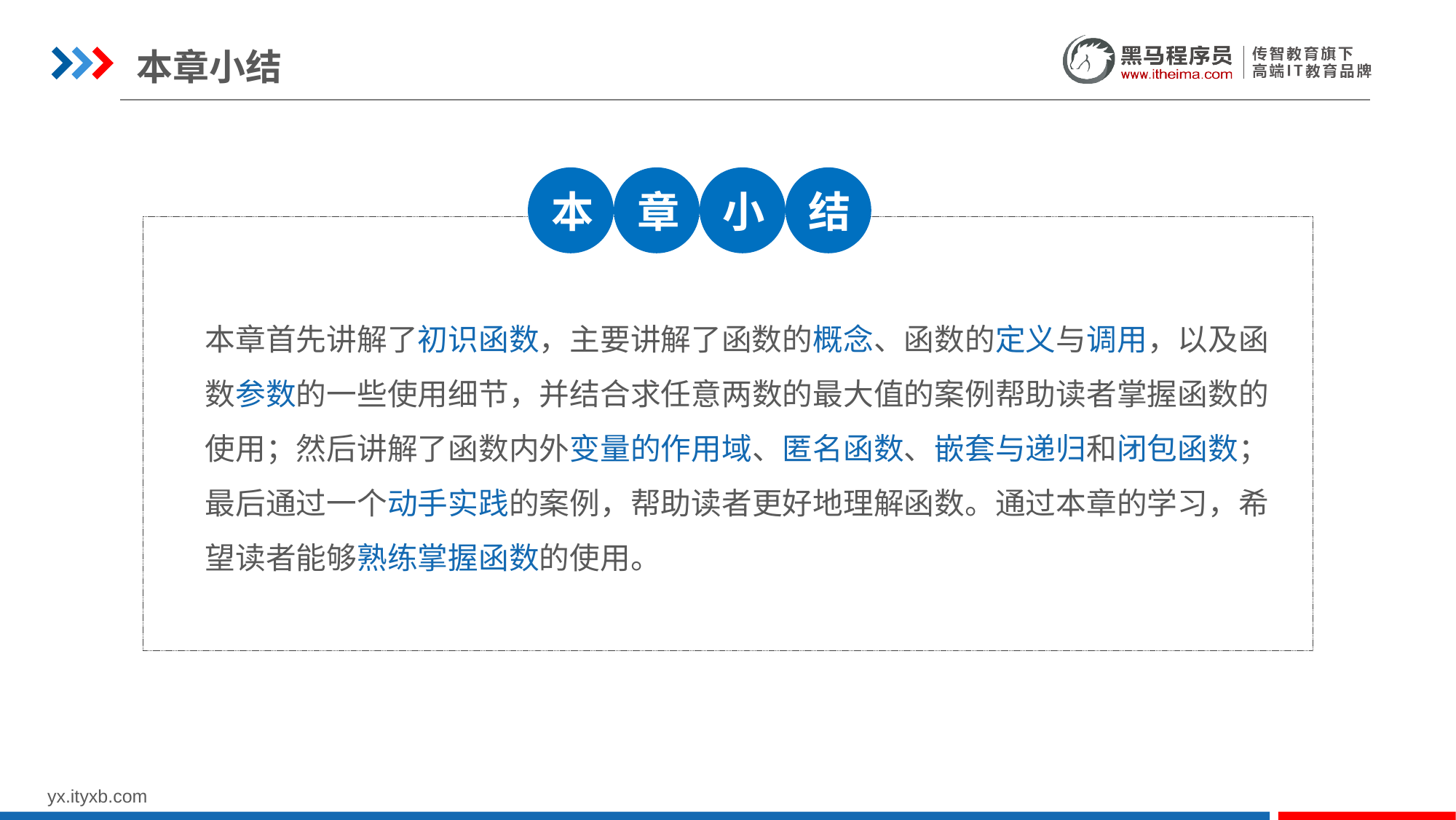

本章小结
本
章
小
结

本章首先讲解了初识函数，主要讲解了函数的概念、函数的定义与调用，以及函数参数的一些使用细节，并结合求任意两数的最大值的案例帮助读者掌握函数的使用；然后讲解了函数内外变量的作用域、匿名函数、嵌套与递归和闭包函数；最后通过一个动手实践的案例，帮助读者更好地理解函数。通过本章的学习，希望读者能够熟练掌握函数的使用。